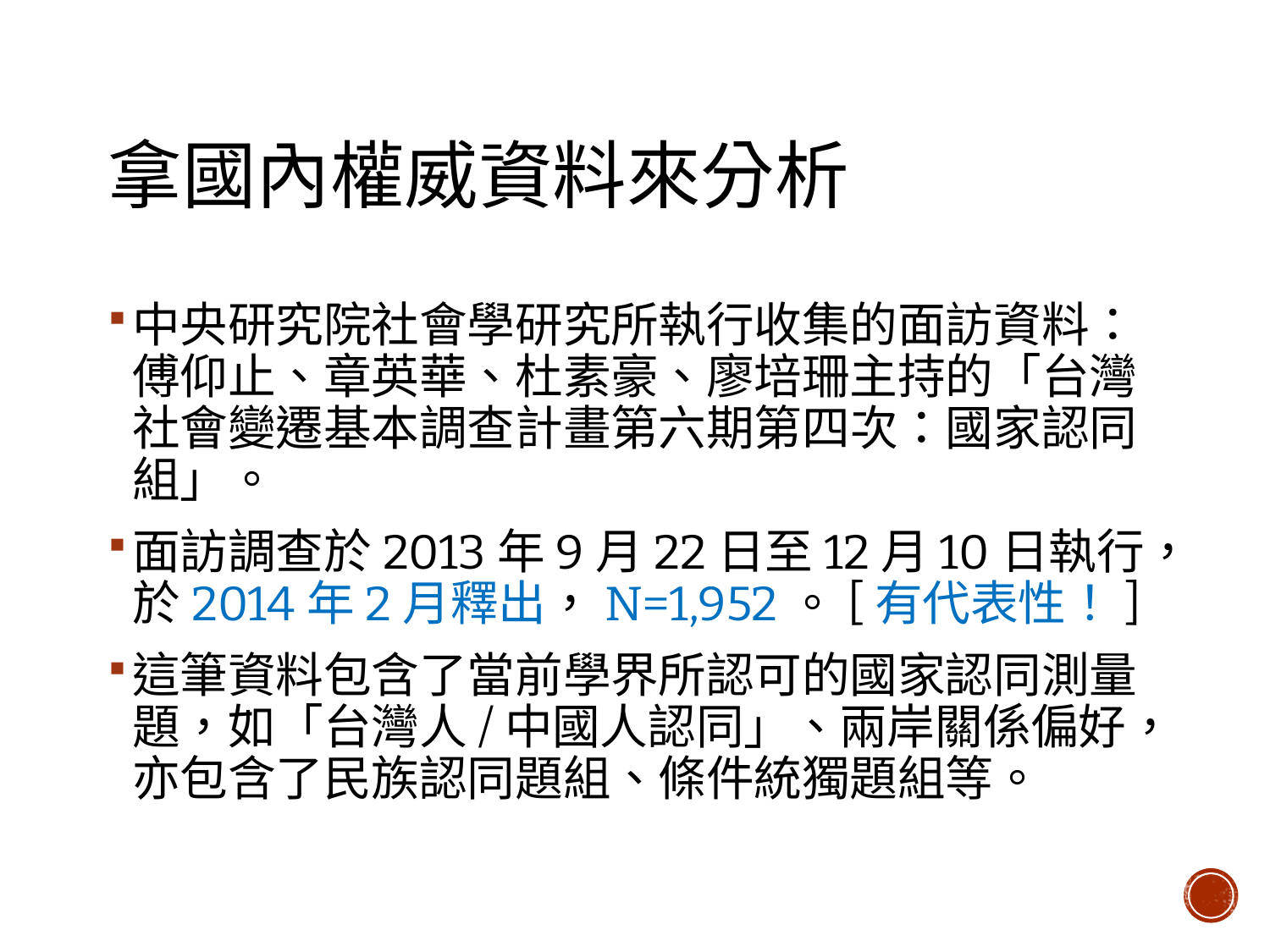

# 拿國內權威資料來分析
中央研究院社會學研究所執行收集的面訪資料：傅仰止、章英華、杜素豪、廖培珊主持的「台灣社會變遷基本調查計畫第六期第四次：國家認同組」。
面訪調查於2013年9月22日至12月10日執行，於2014年2月釋出，N=1,952。[有代表性！]
這筆資料包含了當前學界所認可的國家認同測量題，如「台灣人/中國人認同」、兩岸關係偏好，亦包含了民族認同題組、條件統獨題組等。